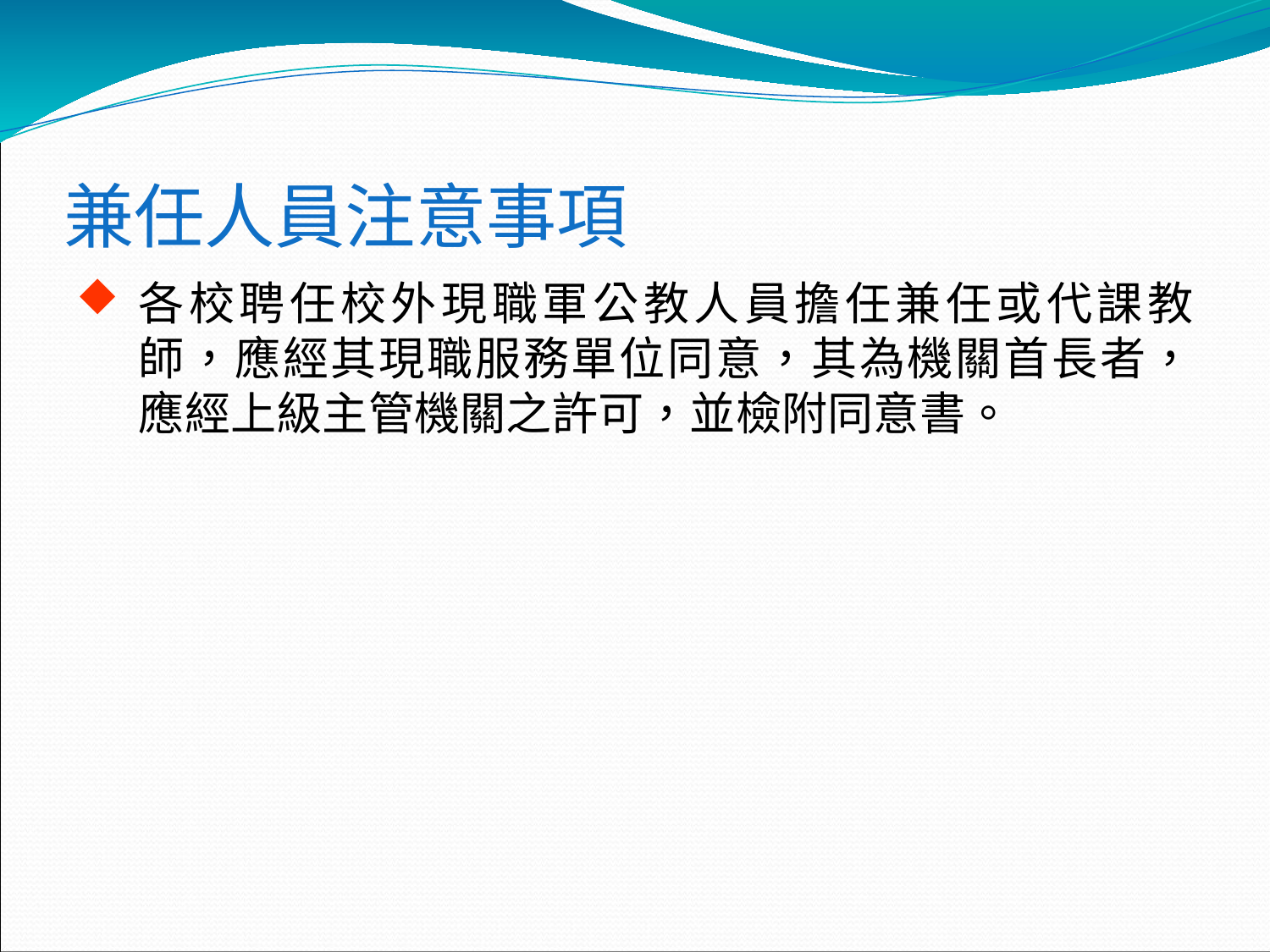

兼任人員注意事項
各校聘任校外現職軍公教人員擔任兼任或代課教師，應經其現職服務單位同意，其為機關首長者，應經上級主管機關之許可，並檢附同意書。